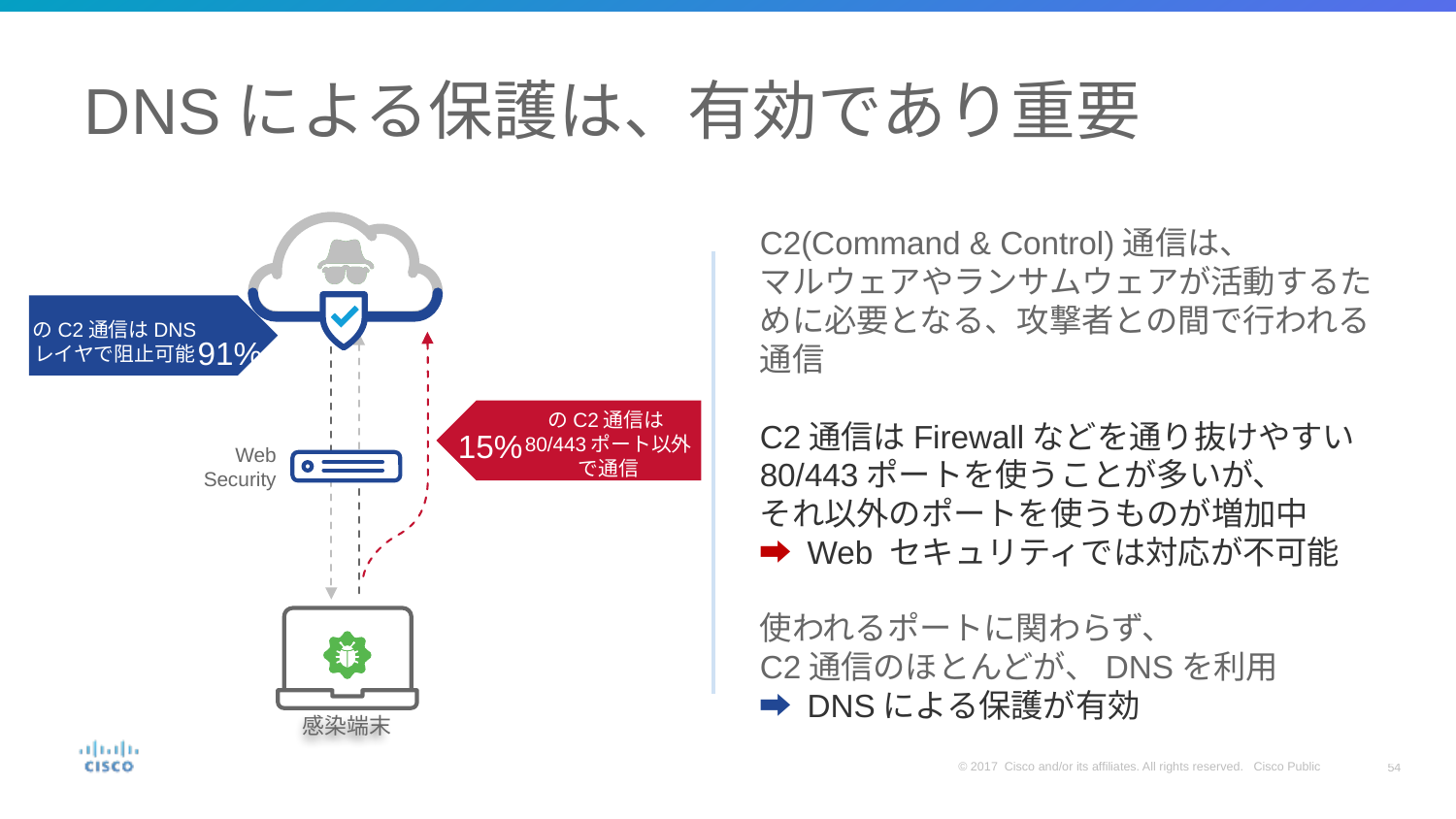

# DNSによる保護は、有効であり重要
DNSはマルウェアにとっても生命線

C2(Command & Control)通信は、
マルウェアやランサムウェアが活動するために必要となる、攻撃者との間で行われる通信
C2通信はFirewallなどを通り抜けやすい
80/443ポートを使うことが多いが、
それ以外のポートを使うものが増加中
➡ Web セキュリティでは対応が不可能
使われるポートに関わらず、
C2通信のほとんどが、DNSを利用
➡ DNSによる保護が有効

91%
のC2通信はDNS
レイヤで阻止可能

Web
Security

15%

のC2通信は80/443ポート以外で通信

感染端末